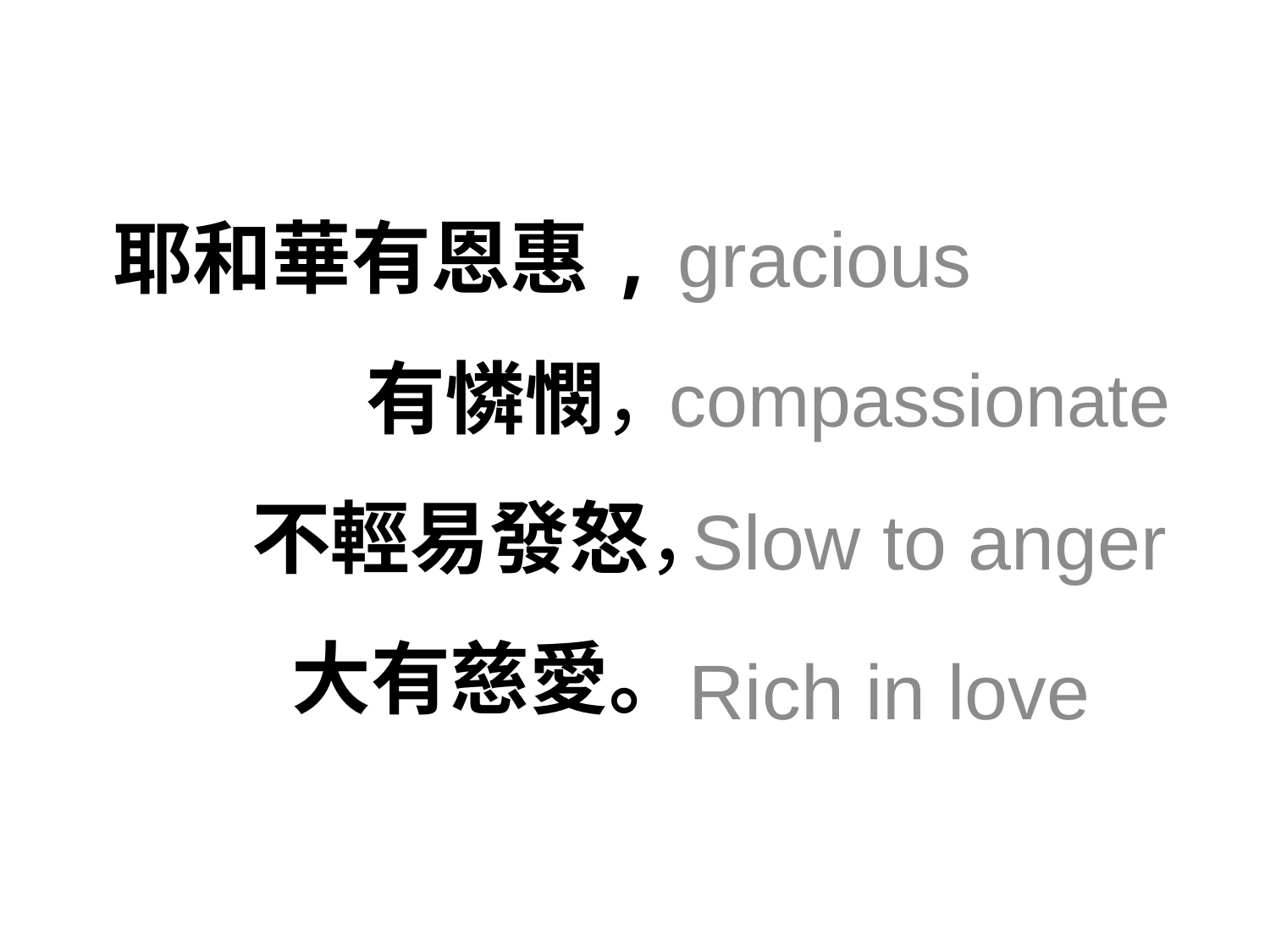

# 耶和華有恩惠,
gracious
有憐憫，
compassionate
不輕易發怒，
Slow to anger
大有慈愛。
Rich in love